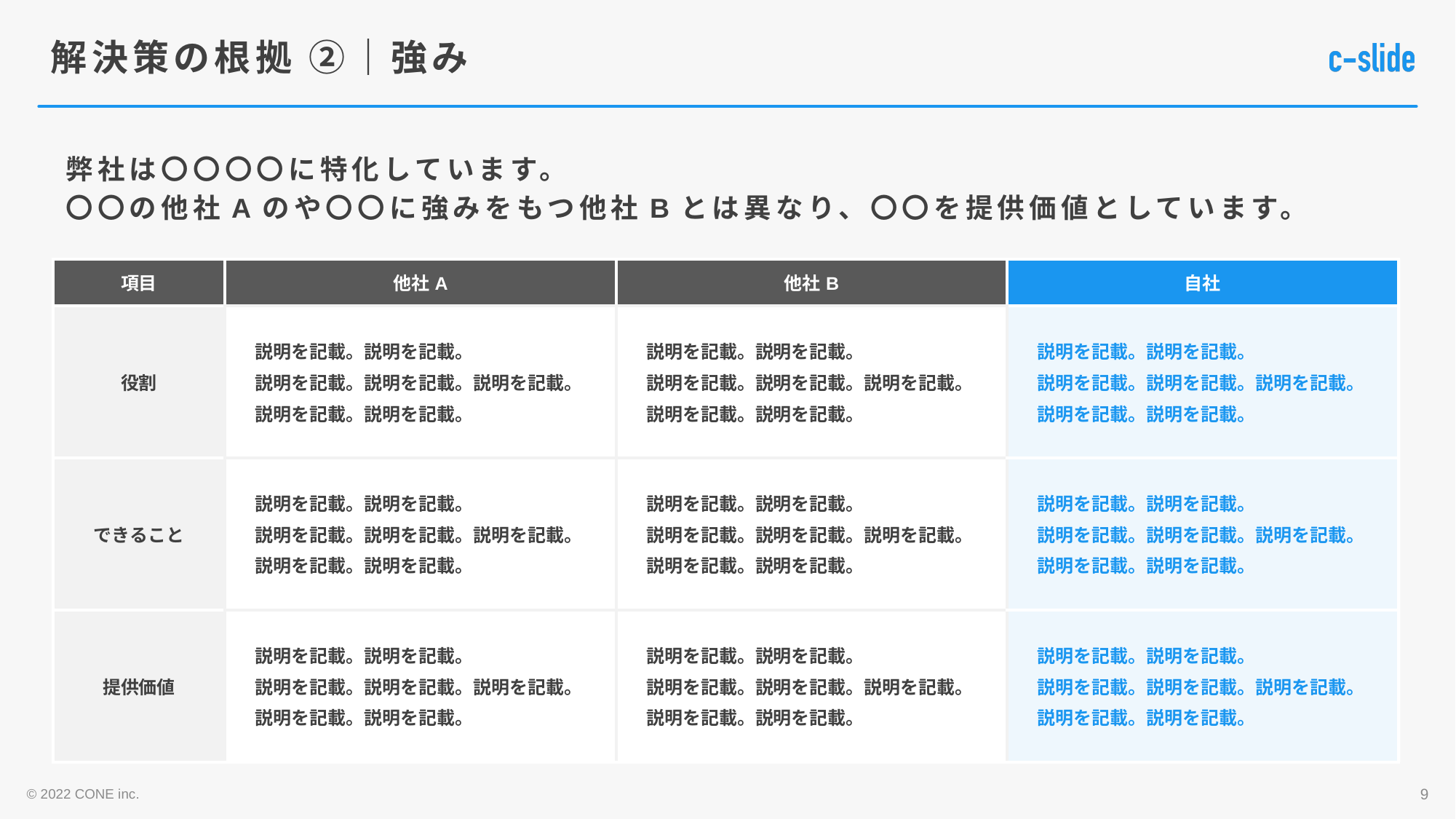

# 解決策の根拠 ②｜強み
弊社は〇〇〇〇に特化しています。
〇〇の他社Aのや〇〇に強みをもつ他社Bとは異なり、〇〇を提供価値としています。
| 項目 | 他社A | 他社B | 自社 |
| --- | --- | --- | --- |
| 役割 | 説明を記載。説明を記載。 説明を記載。説明を記載。説明を記載。 説明を記載。説明を記載。 | 説明を記載。説明を記載。 説明を記載。説明を記載。説明を記載。 説明を記載。説明を記載。 | 説明を記載。説明を記載。 説明を記載。説明を記載。説明を記載。 説明を記載。説明を記載。 |
| できること | 説明を記載。説明を記載。 説明を記載。説明を記載。説明を記載。 説明を記載。説明を記載。 | 説明を記載。説明を記載。 説明を記載。説明を記載。説明を記載。 説明を記載。説明を記載。 | 説明を記載。説明を記載。 説明を記載。説明を記載。説明を記載。 説明を記載。説明を記載。 |
| 提供価値 | 説明を記載。説明を記載。 説明を記載。説明を記載。説明を記載。 説明を記載。説明を記載。 | 説明を記載。説明を記載。 説明を記載。説明を記載。説明を記載。 説明を記載。説明を記載。 | 説明を記載。説明を記載。 説明を記載。説明を記載。説明を記載。 説明を記載。説明を記載。 |

9
© 2022 CONE inc.